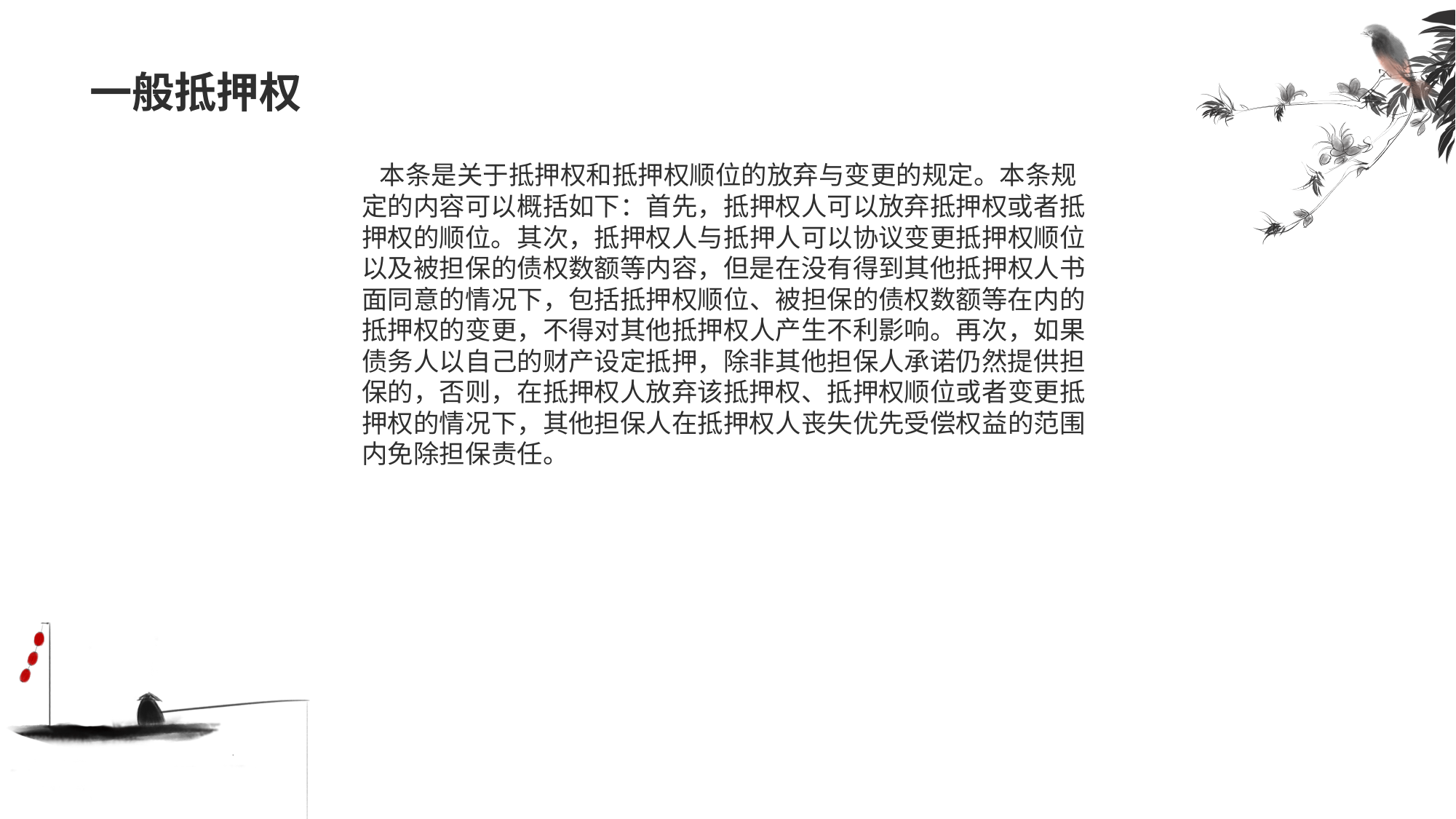

# 一般抵押权

  本条是关于抵押权和抵押权顺位的放弃与变更的规定。本条规定的内容可以概括如下：首先，抵押权人可以放弃抵押权或者抵押权的顺位。其次，抵押权人与抵押人可以协议变更抵押权顺位以及被担保的债权数额等内容，但是在没有得到其他抵押权人书面同意的情况下，包括抵押权顺位、被担保的债权数额等在内的抵押权的变更，不得对其他抵押权人产生不利影响。再次，如果债务人以自己的财产设定抵押，除非其他担保人承诺仍然提供担保的，否则，在抵押权人放弃该抵押权、抵押权顺位或者变更抵押权的情况下，其他担保人在抵押权人丧失优先受偿权益的范围内免除担保责任。
135